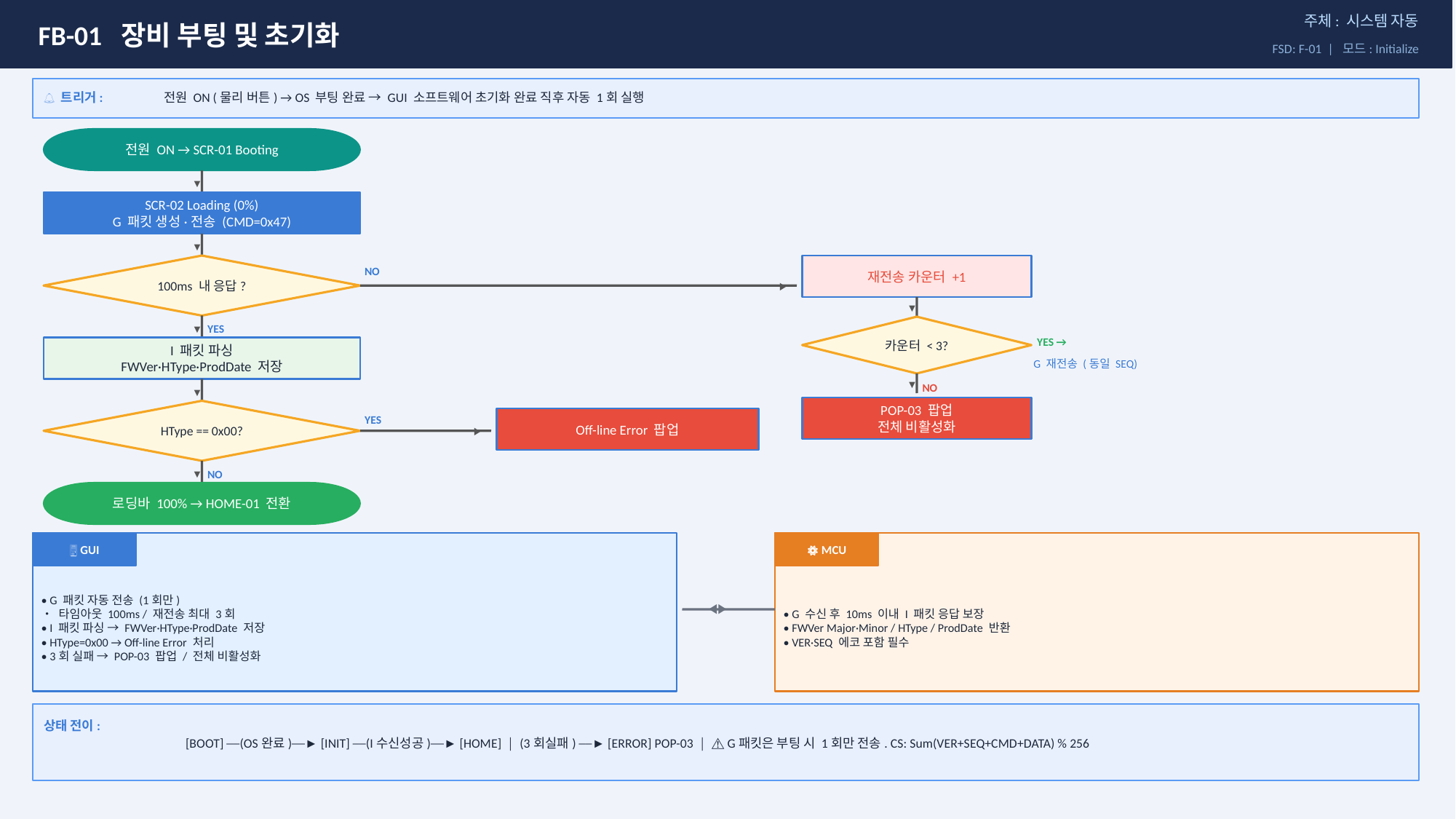

FB-01  장비 부팅 및 초기화
주체: 시스템 자동
FSD: F-01  |  모드: Initialize

🔔 트리거:
전원 ON (물리 버튼) → OS 부팅 완료 → GUI 소프트웨어 초기화 완료 직후 자동 1회 실행

전원 ON → SCR-01 Booting

▼

SCR-02 Loading (0%)
G 패킷 생성·전송 (CMD=0x47)

▼

100ms 내 응답?

재전송 카운터 +1
NO
▶

▼

카운터 < 3?
YES
▼
YES →

I 패킷 파싱
FWVer·HType·ProdDate 저장
G 재전송 (동일 SEQ)

▼
NO

▼

POP-03 팝업
전체 비활성화

HType == 0x00?

Off-line Error 팝업
YES
▶

NO
▼

로딩바 100% → HOME-01 전환

🖥 GUI

⚙ MCU
• G 패킷 자동 전송 (1회만)
• 타임아웃 100ms / 재전송 최대 3회
• I 패킷 파싱 → FWVer·HType·ProdDate 저장
• HType=0x00 → Off-line Error 처리
• 3회 실패 → POP-03 팝업 / 전체 비활성화
• G 수신 후 10ms 이내 I 패킷 응답 보장
• FWVer Major·Minor / HType / ProdDate 반환
• VER·SEQ 에코 포함 필수
◀▶

상태 전이:
[BOOT] ──(OS완료)──► [INIT] ──(I수신성공)──► [HOME]  │  (3회실패) ──► [ERROR] POP-03  │  ⚠ G패킷은 부팅 시 1회만 전송. CS: Sum(VER+SEQ+CMD+DATA) % 256